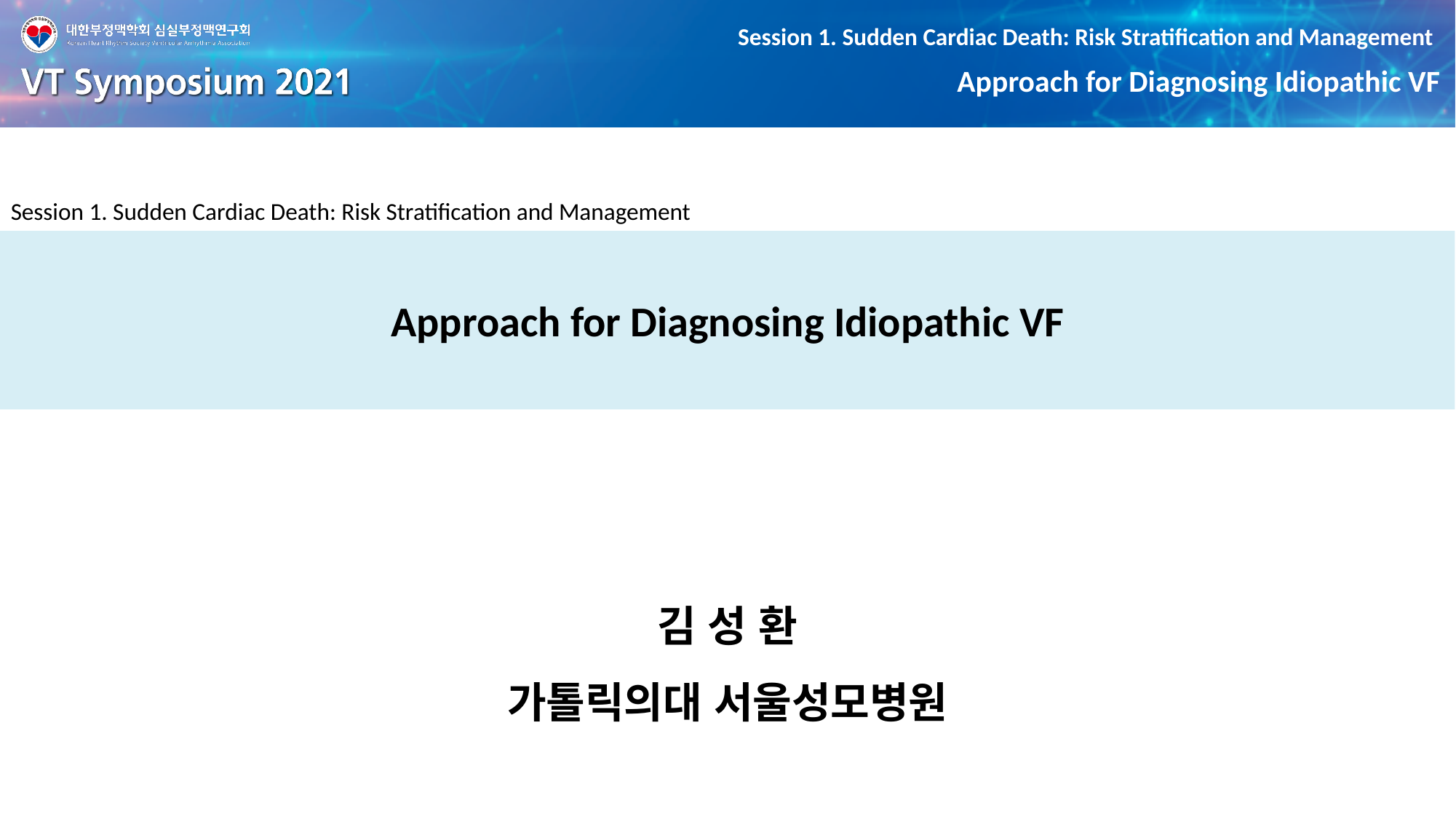

Session 1. Sudden Cardiac Death: Risk Stratification and Management

Approach for Diagnosing Idiopathic VF
김 성 환
가톨릭의대 서울성모병원